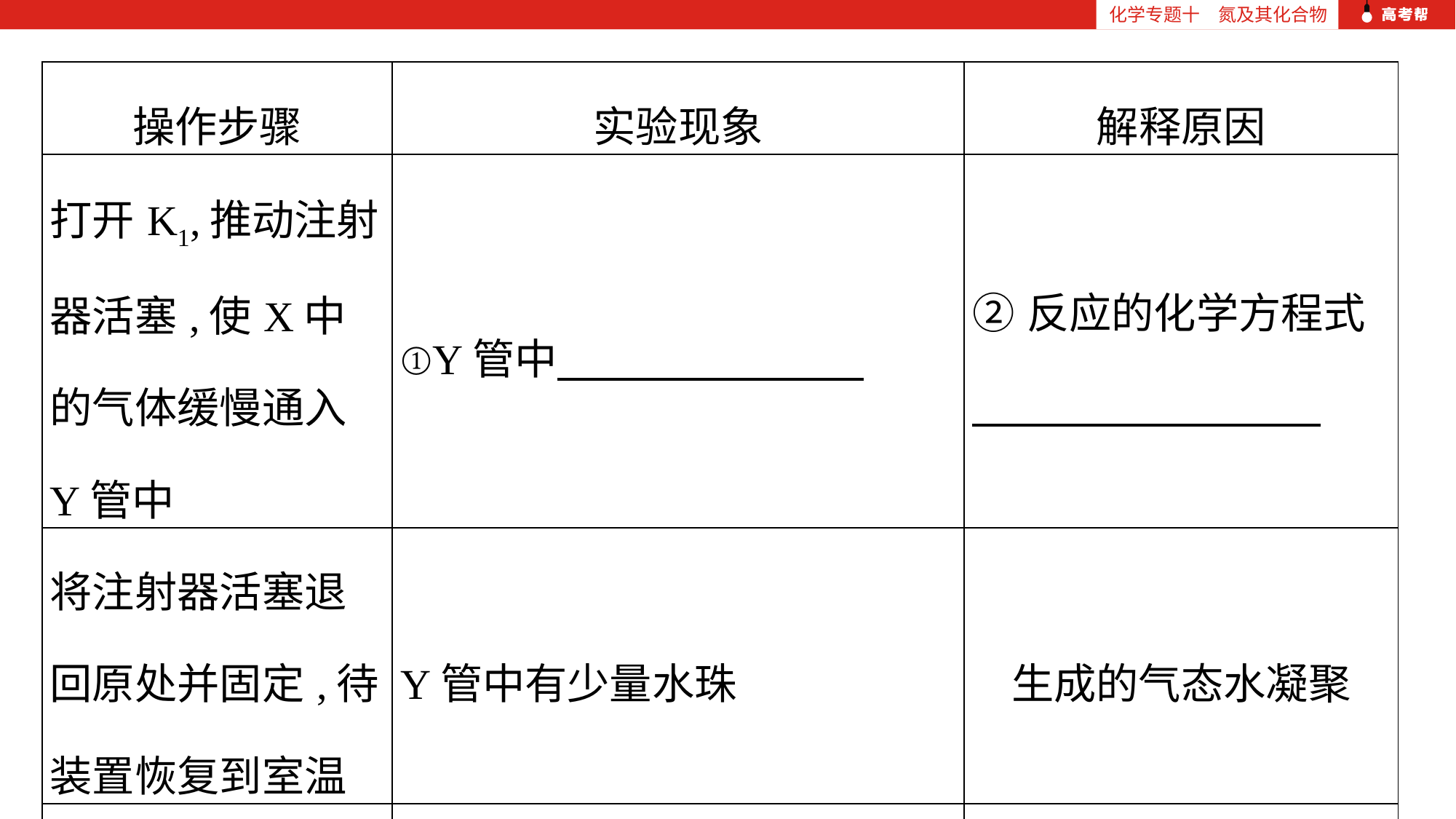

化学专题十　氮及其化合物

| 操作步骤 | 实验现象 | 解释原因 |
| --- | --- | --- |
| 打开K1,推动注射器活塞,使X中的气体缓慢通入Y管中 | ①Y管中 | ②反应的化学方程式 |
| 将注射器活塞退回原处并固定,待装置恢复到室温 | Y管中有少量水珠 | 生成的气态水凝聚 |
| 打开K2 | ③ | ④ |